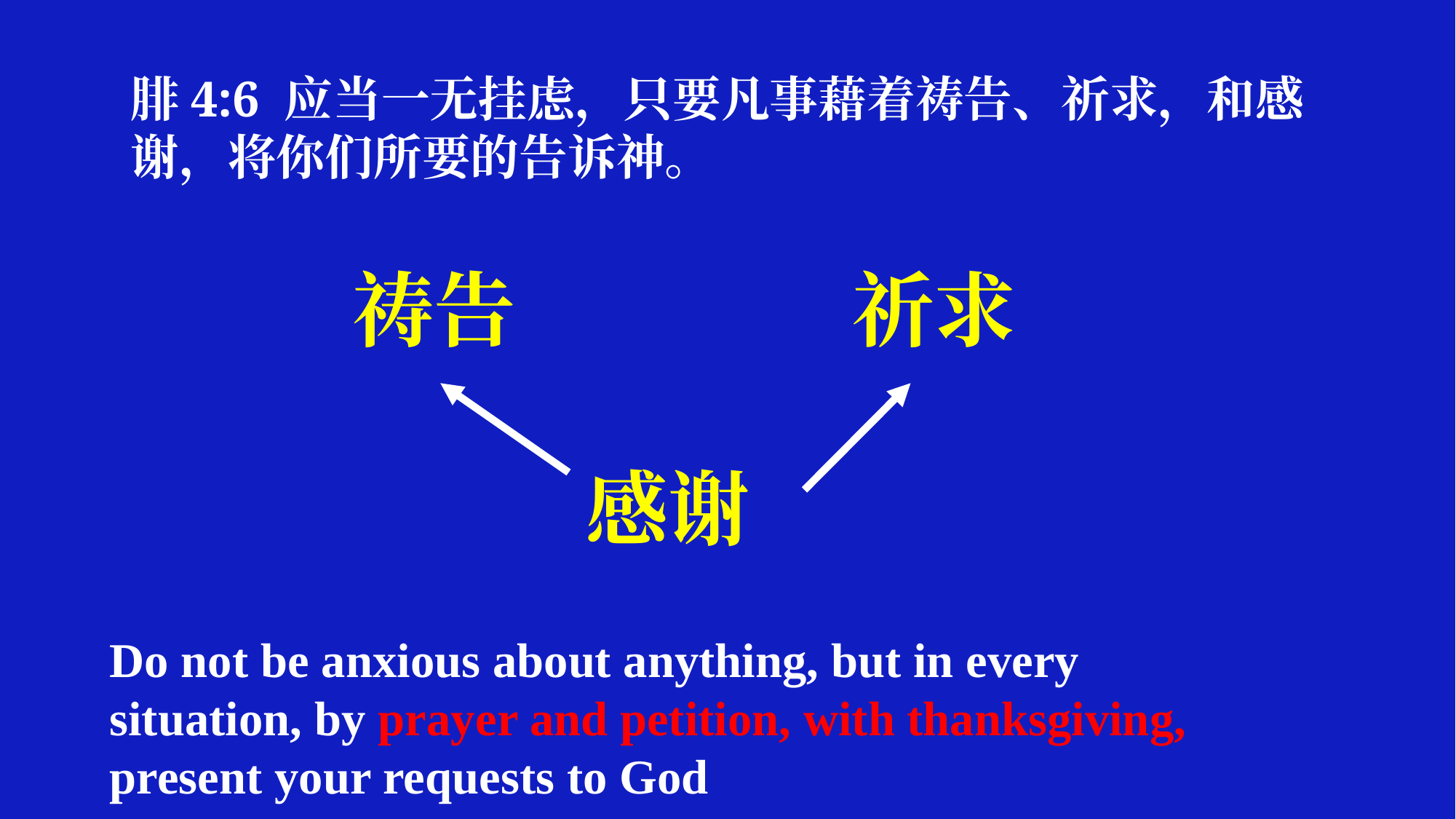

腓4:6 应当一无挂虑，只要凡事藉着祷告、祈求，和感谢，将你们所要的告诉神。
祷告
祈求
感谢
Do not be anxious about anything, but in every situation, by prayer and petition, with thanksgiving, present your requests to God